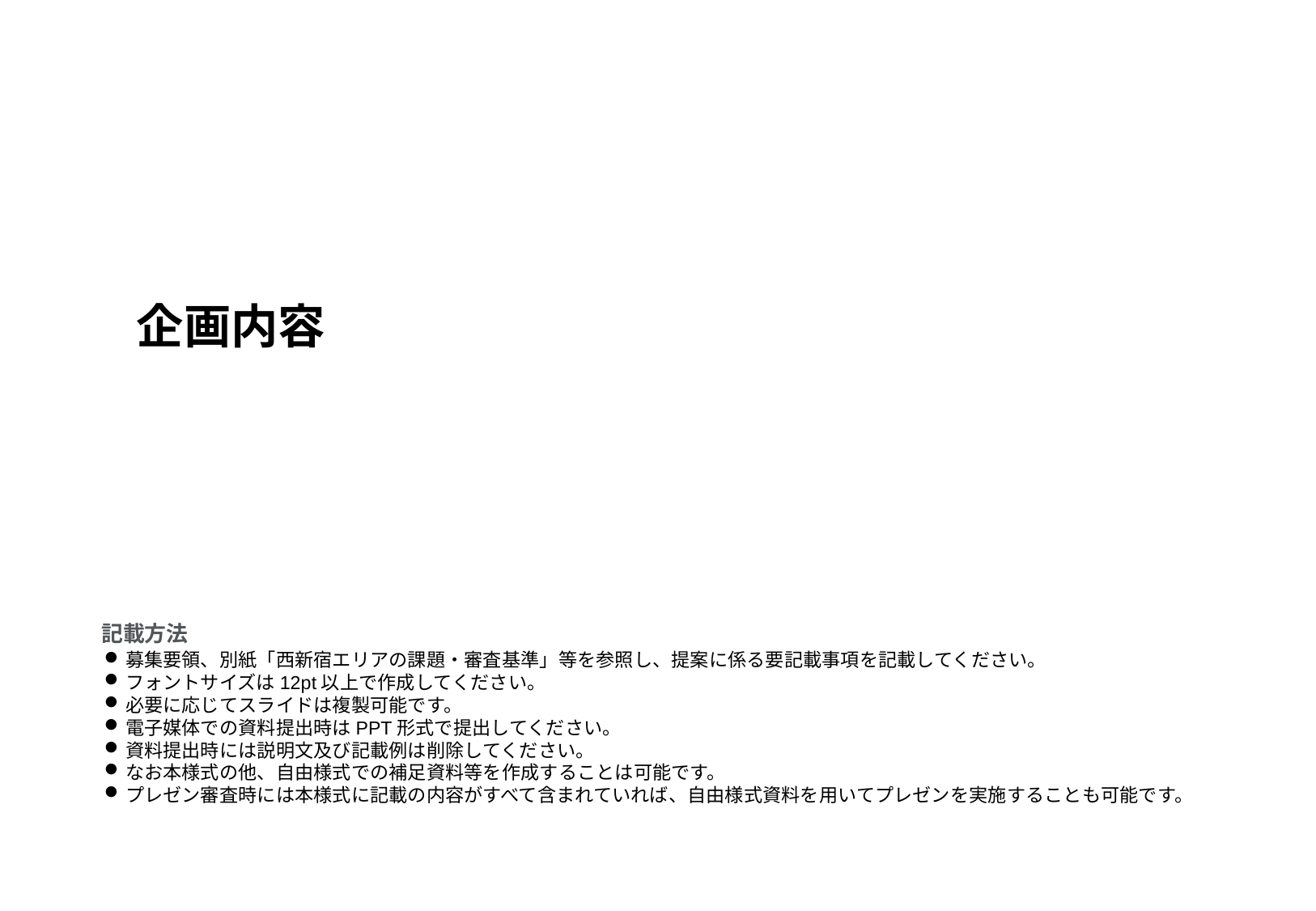

企画内容
記載方法
募集要領、別紙「西新宿エリアの課題・審査基準」等を参照し、提案に係る要記載事項を記載してください。
フォントサイズは12pt以上で作成してください。
必要に応じてスライドは複製可能です。
電子媒体での資料提出時はPPT形式で提出してください。
資料提出時には説明文及び記載例は削除してください。
なお本様式の他、自由様式での補足資料等を作成することは可能です。
プレゼン審査時には本様式に記載の内容がすべて含まれていれば、自由様式資料を用いてプレゼンを実施することも可能です。